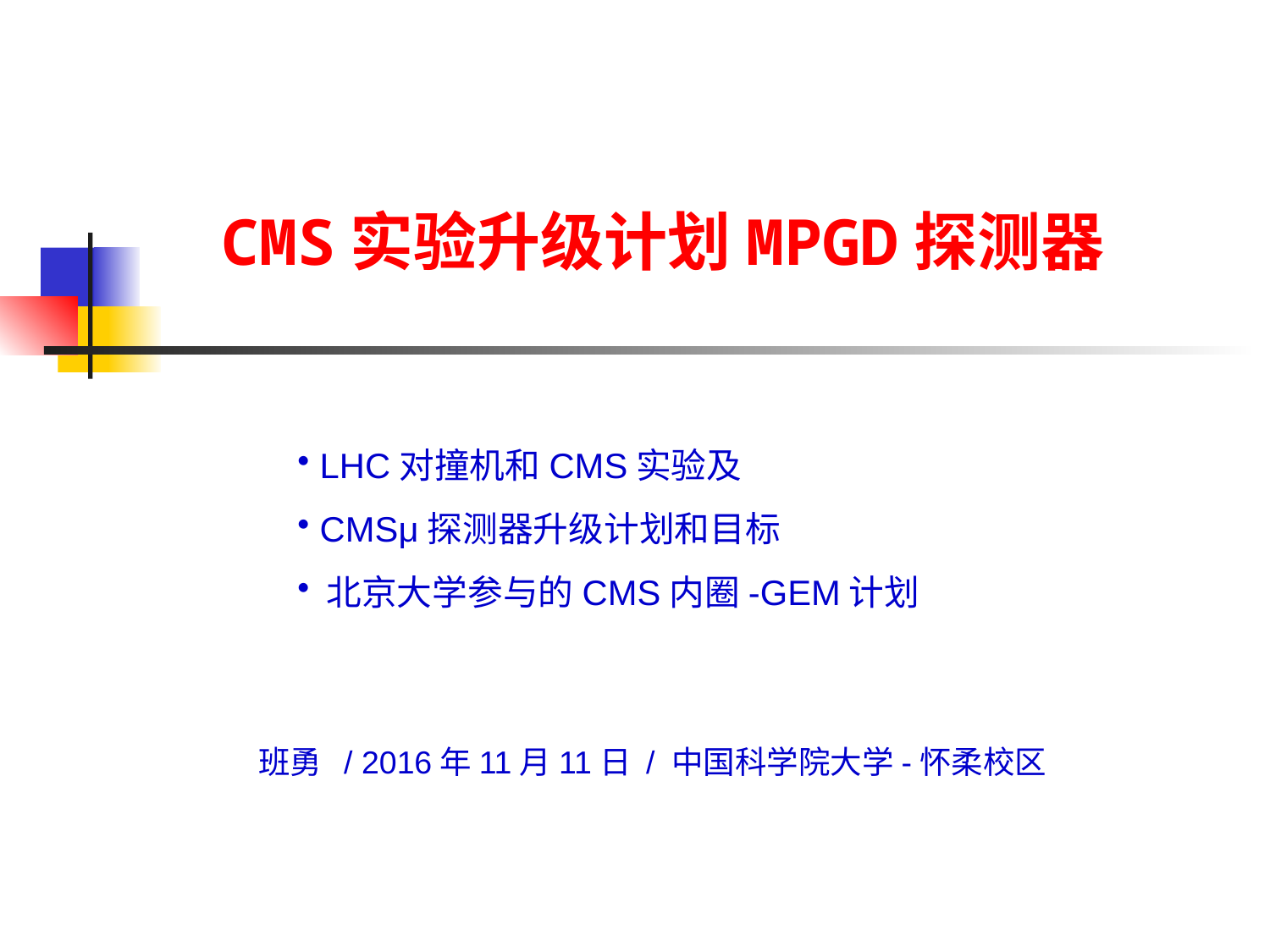

# CMS实验升级计划MPGD探测器
 LHC对撞机和CMS实验及
 CMSμ探测器升级计划和目标
 北京大学参与的CMS内圈-GEM计划
班勇  / 2016年11月11日 / 中国科学院大学-怀柔校区